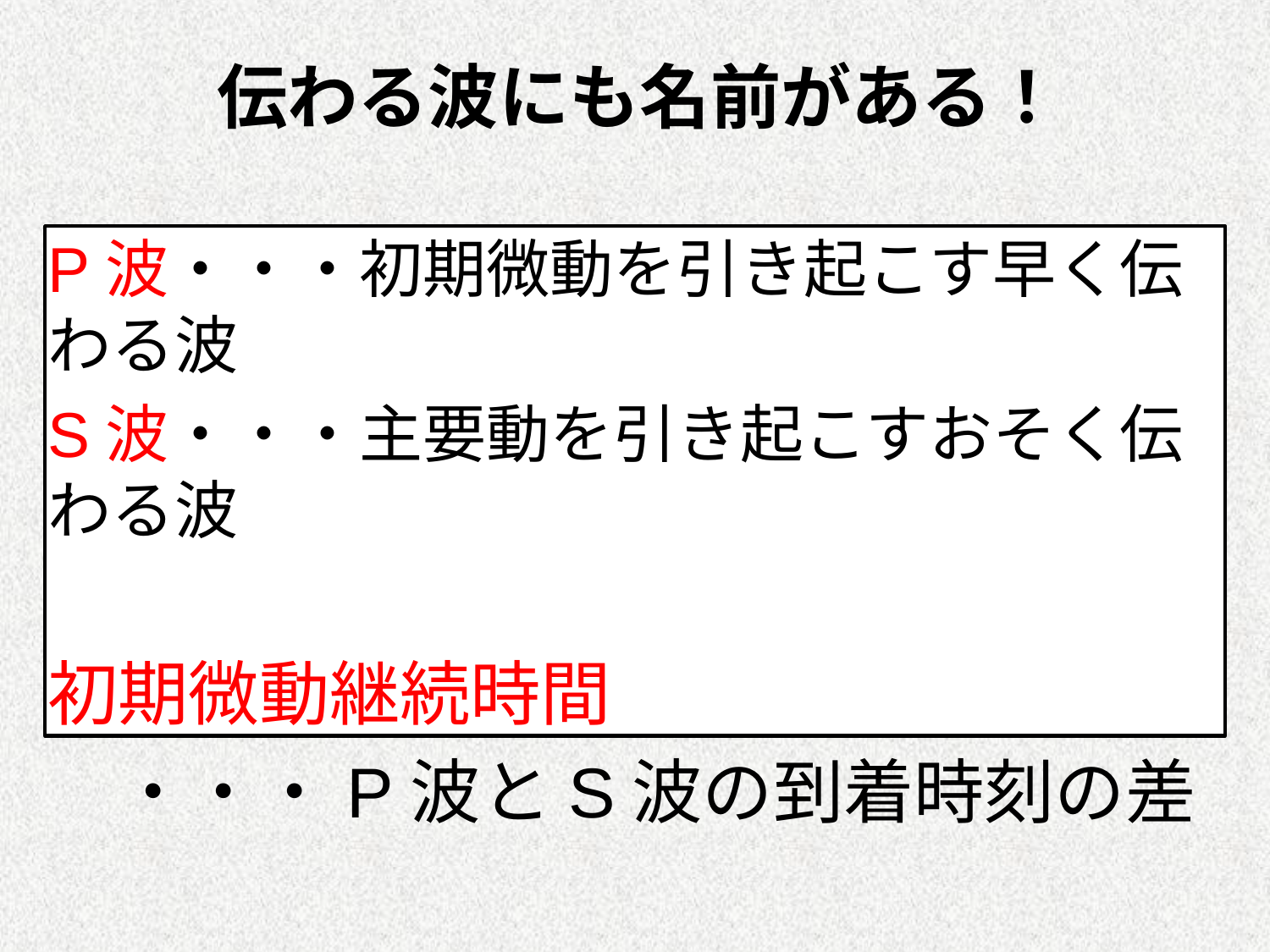

伝わる波にも名前がある！

P波・・・初期微動を引き起こす早く伝わる波
S波・・・主要動を引き起こすおそく伝わる波

初期微動継続時間
　・・・P波とS波の到着時刻の差